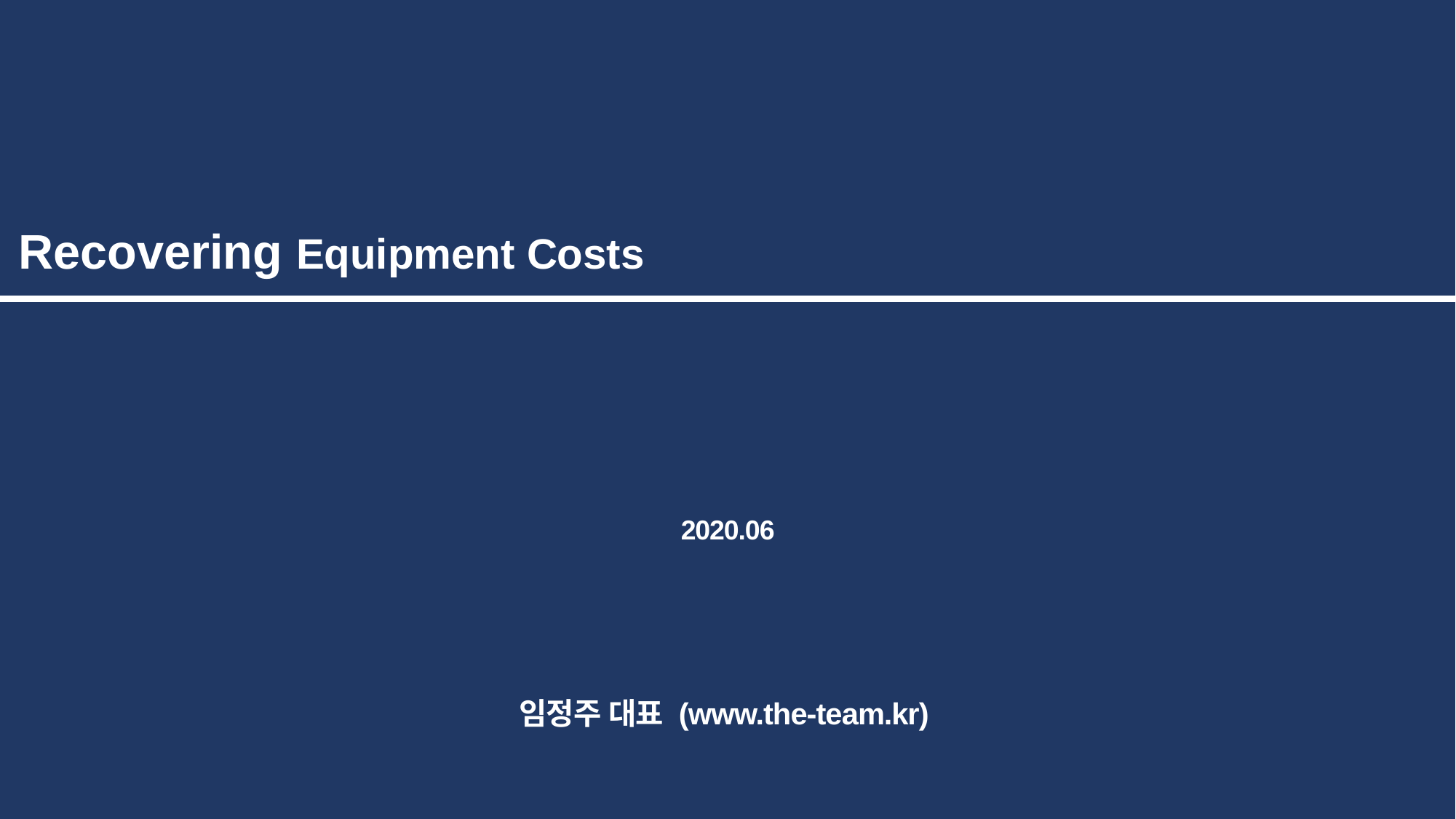

Recovering Equipment Costs
2020.06
임정주 대표 (www.the-team.kr)